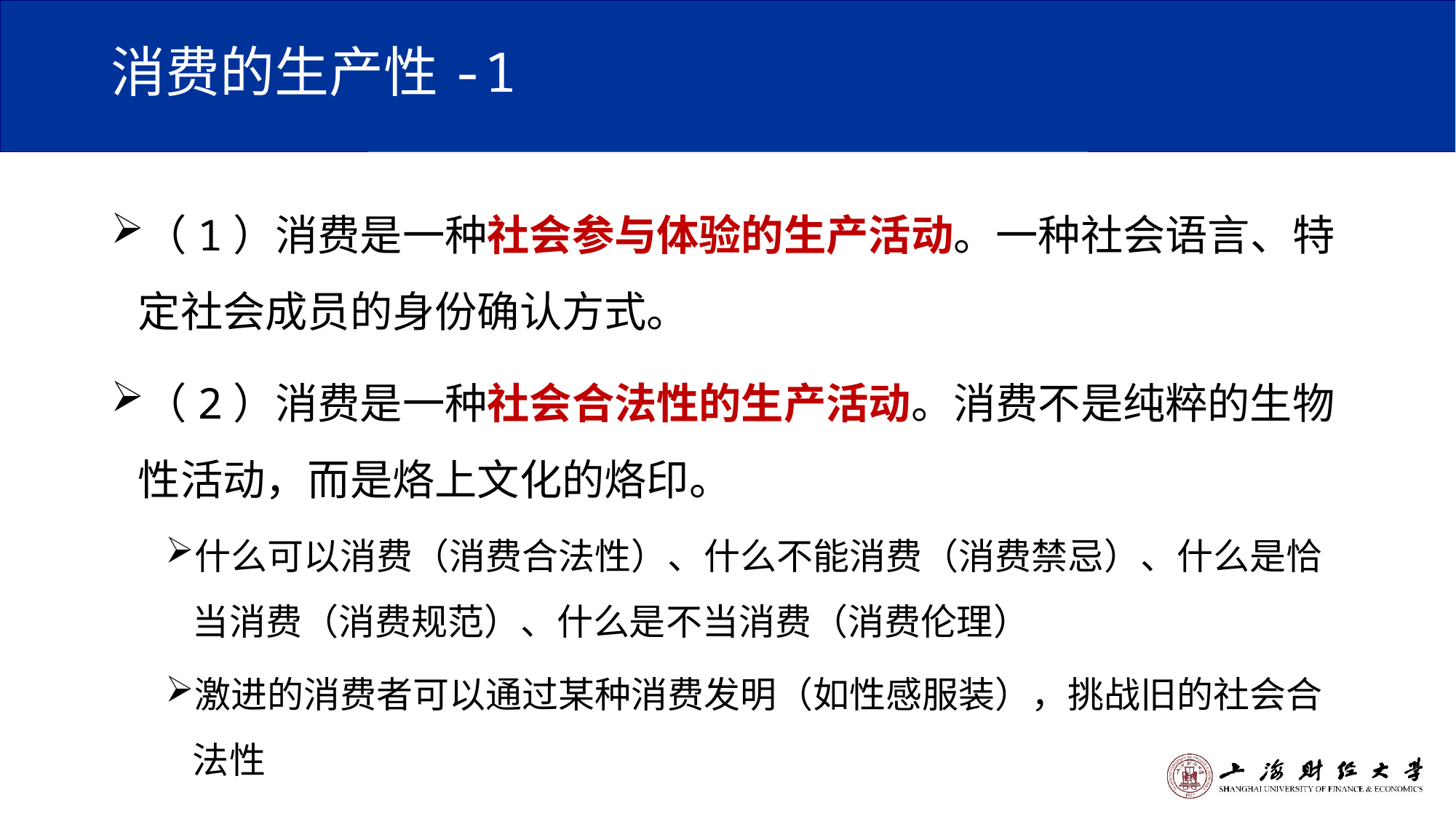

# 消费的生产性-1
（1）消费是一种社会参与体验的生产活动。一种社会语言、特定社会成员的身份确认方式。
（2）消费是一种社会合法性的生产活动。消费不是纯粹的生物性活动，而是烙上文化的烙印。
什么可以消费（消费合法性）、什么不能消费（消费禁忌）、什么是恰当消费（消费规范）、什么是不当消费（消费伦理）
激进的消费者可以通过某种消费发明（如性感服装），挑战旧的社会合法性